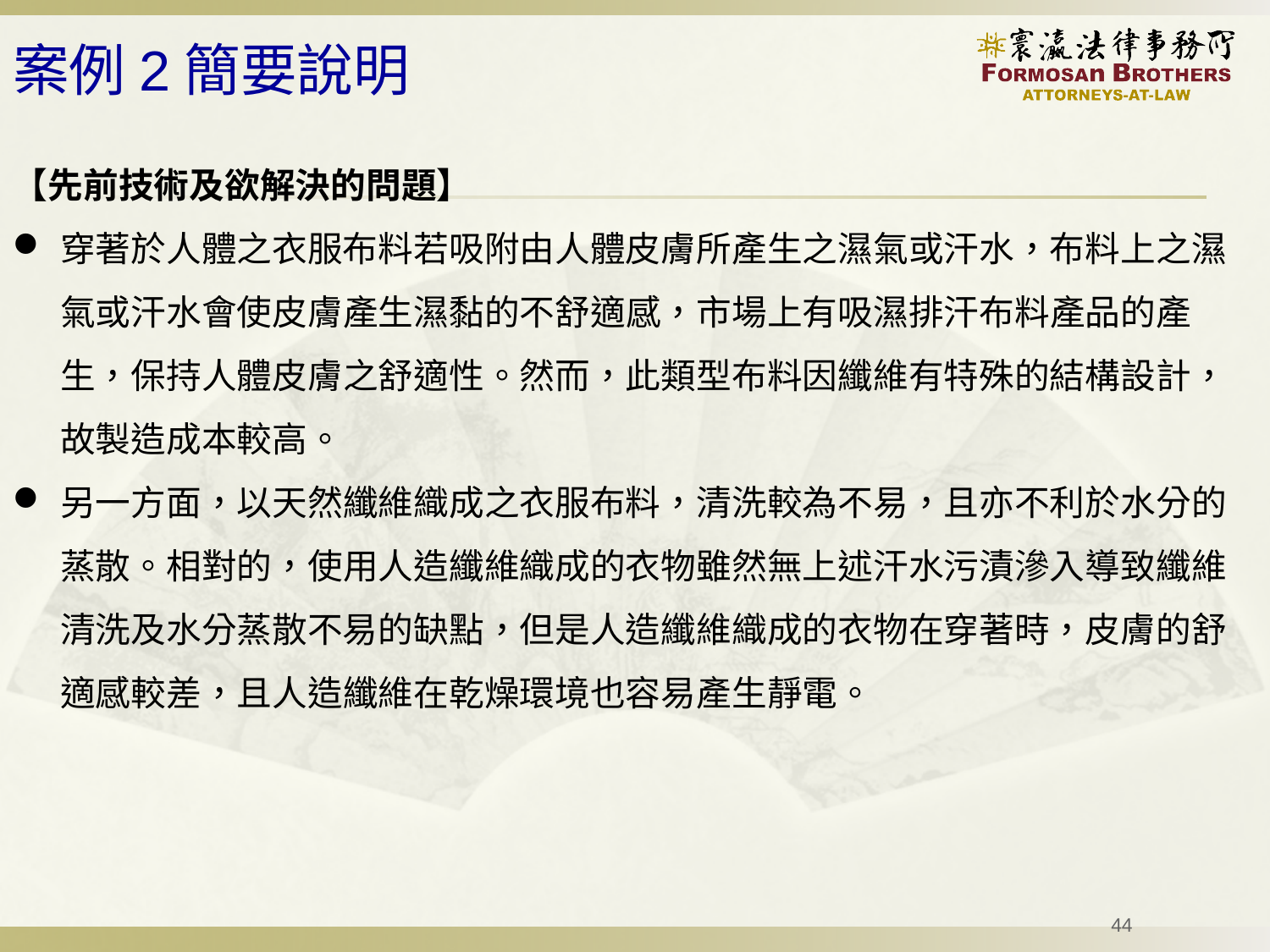

# 案例2簡要說明
【先前技術及欲解決的問題】
穿著於人體之衣服布料若吸附由人體皮膚所產生之濕氣或汗水，布料上之濕氣或汗水會使皮膚產生濕黏的不舒適感，市場上有吸濕排汗布料產品的產生，保持人體皮膚之舒適性。然而，此類型布料因纖維有特殊的結構設計，故製造成本較高。
另一方面，以天然纖維織成之衣服布料，清洗較為不易，且亦不利於水分的蒸散。相對的，使用人造纖維織成的衣物雖然無上述汗水污漬滲入導致纖維清洗及水分蒸散不易的缺點，但是人造纖維織成的衣物在穿著時，皮膚的舒適感較差，且人造纖維在乾燥環境也容易產生靜電。
44